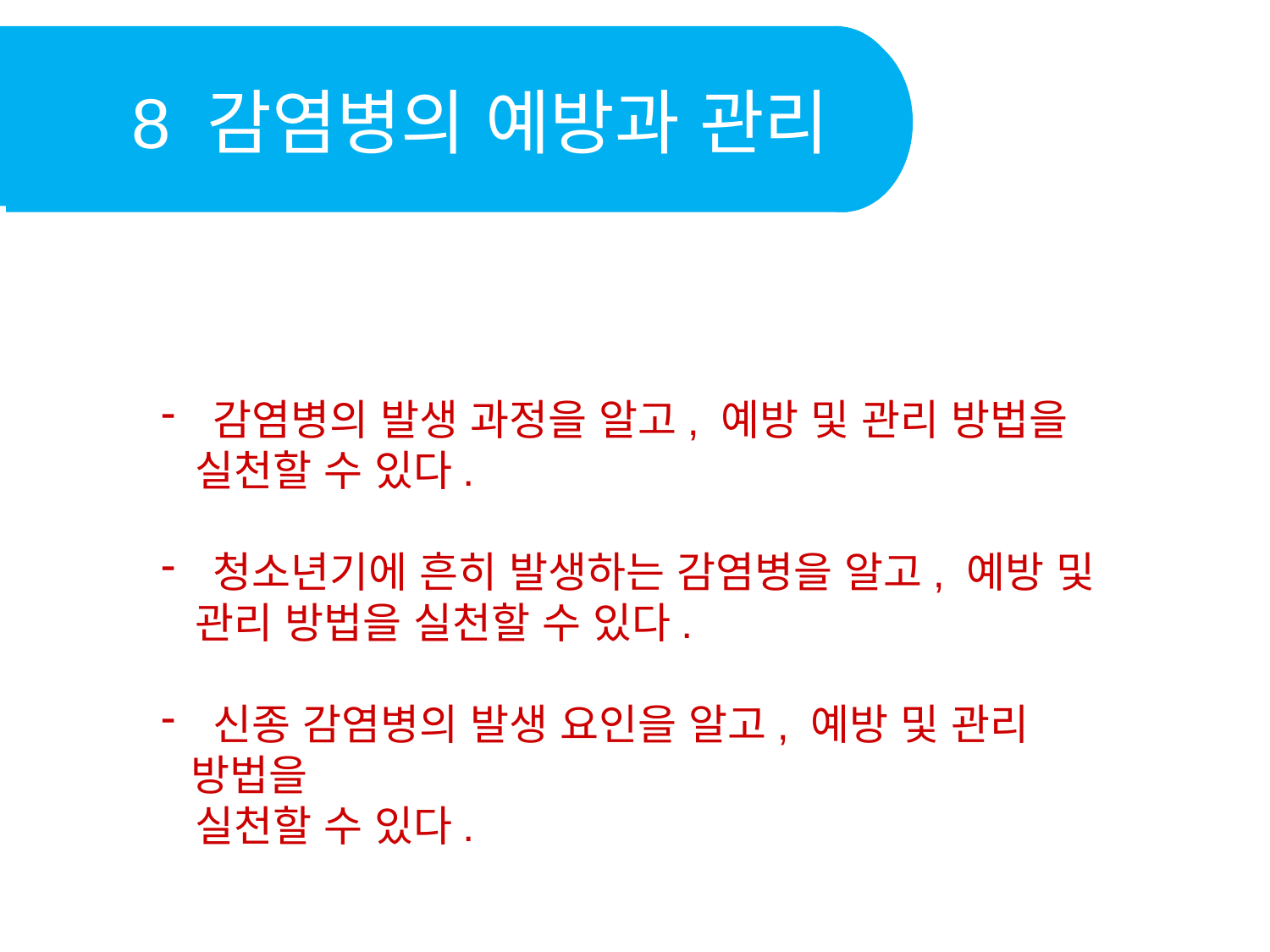

8 감염병의 예방과 관리

 감염병의 발생 과정을 알고, 예방 및 관리 방법을
  실천할 수 있다.

 청소년기에 흔히 발생하는 감염병을 알고, 예방 및
  관리 방법을 실천할 수 있다.

 신종 감염병의 발생 요인을 알고, 예방 및 관리 방법을
  실천할 수 있다.